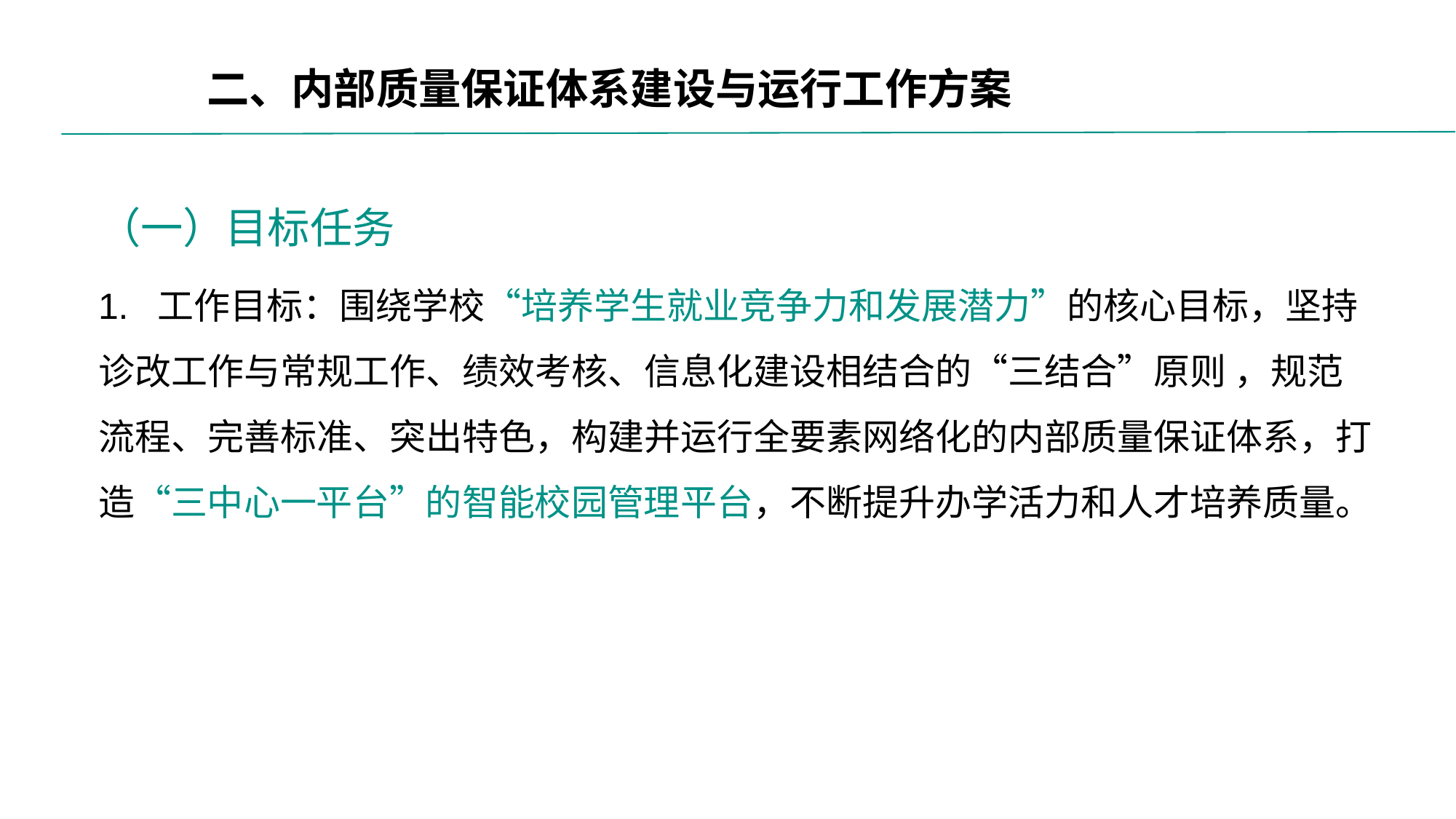

二、内部质量保证体系建设与运行工作方案
（一）目标任务
1.  工作目标：围绕学校“培养学生就业竞争力和发展潜力”的核心目标，坚持诊改工作与常规工作、绩效考核、信息化建设相结合的“三结合”原则 ，规范流程、完善标准、突出特色，构建并运行全要素网络化的内部质量保证体系，打造“三中心一平台”的智能校园管理平台，不断提升办学活力和人才培养质量。